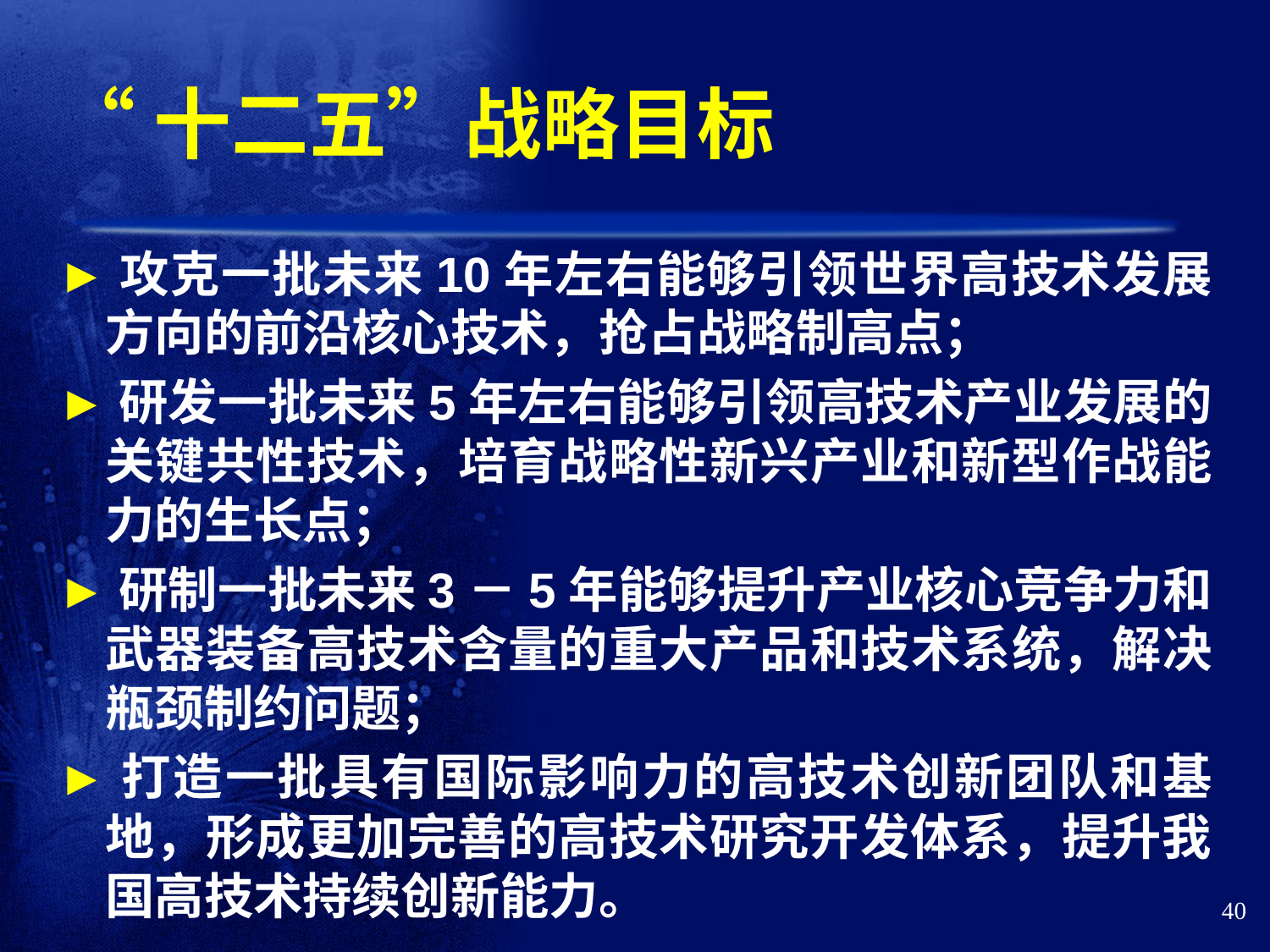

# “十二五”战略目标
►攻克一批未来10年左右能够引领世界高技术发展方向的前沿核心技术，抢占战略制高点；
►研发一批未来5年左右能够引领高技术产业发展的关键共性技术，培育战略性新兴产业和新型作战能力的生长点；
►研制一批未来3－5年能够提升产业核心竞争力和武器装备高技术含量的重大产品和技术系统，解决瓶颈制约问题；
►打造一批具有国际影响力的高技术创新团队和基地，形成更加完善的高技术研究开发体系，提升我国高技术持续创新能力。
40